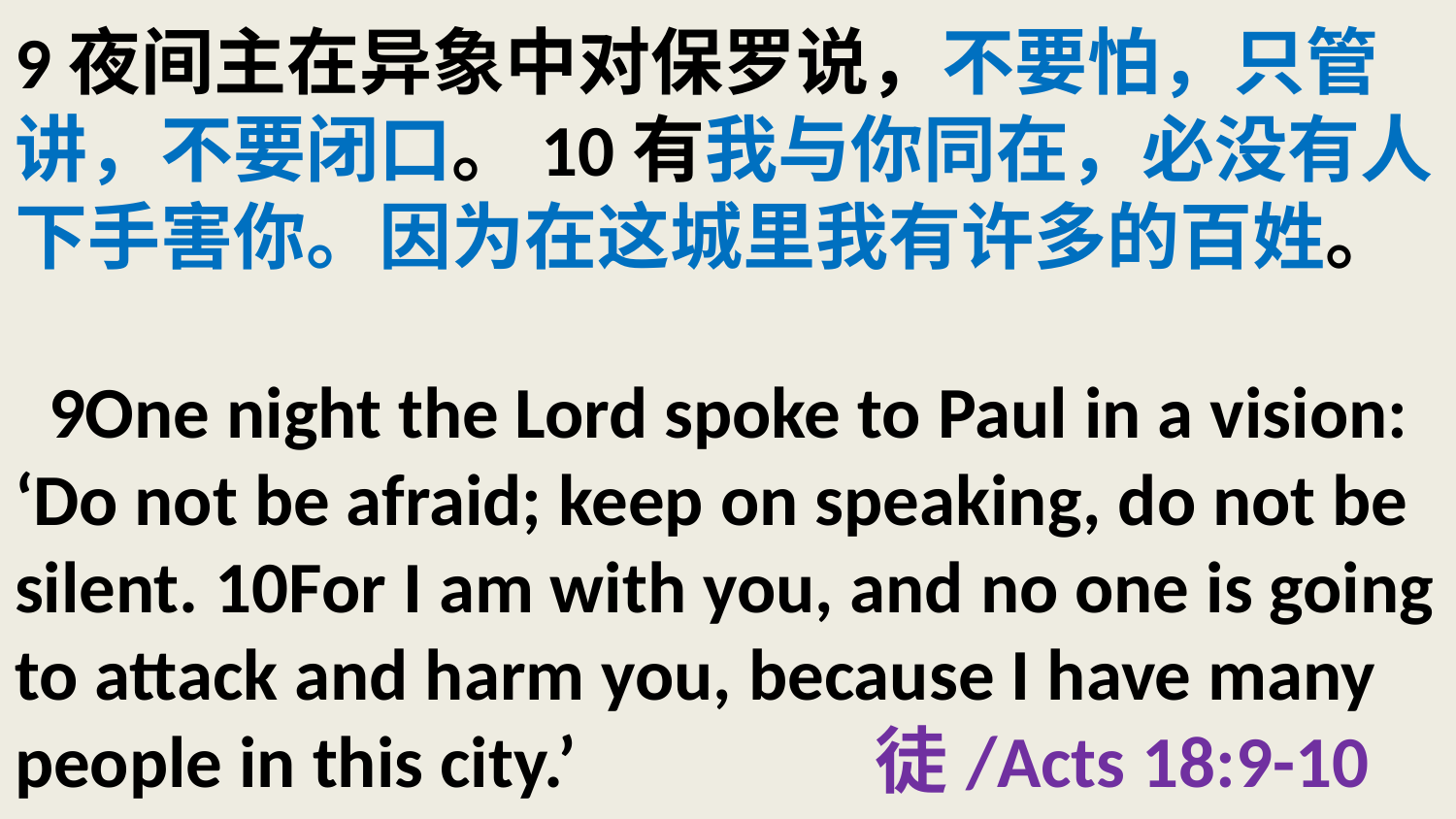

# 9夜间主在异象中对保罗说，不要怕，只管讲，不要闭口。10有我与你同在，必没有人下手害你。因为在这城里我有许多的百姓。 9One night the Lord spoke to Paul in a vision: ‘Do not be afraid; keep on speaking, do not be silent. 10For I am with you, and no one is going to attack and harm you, because I have many people in this city.’                 徒/Acts 18:9-10